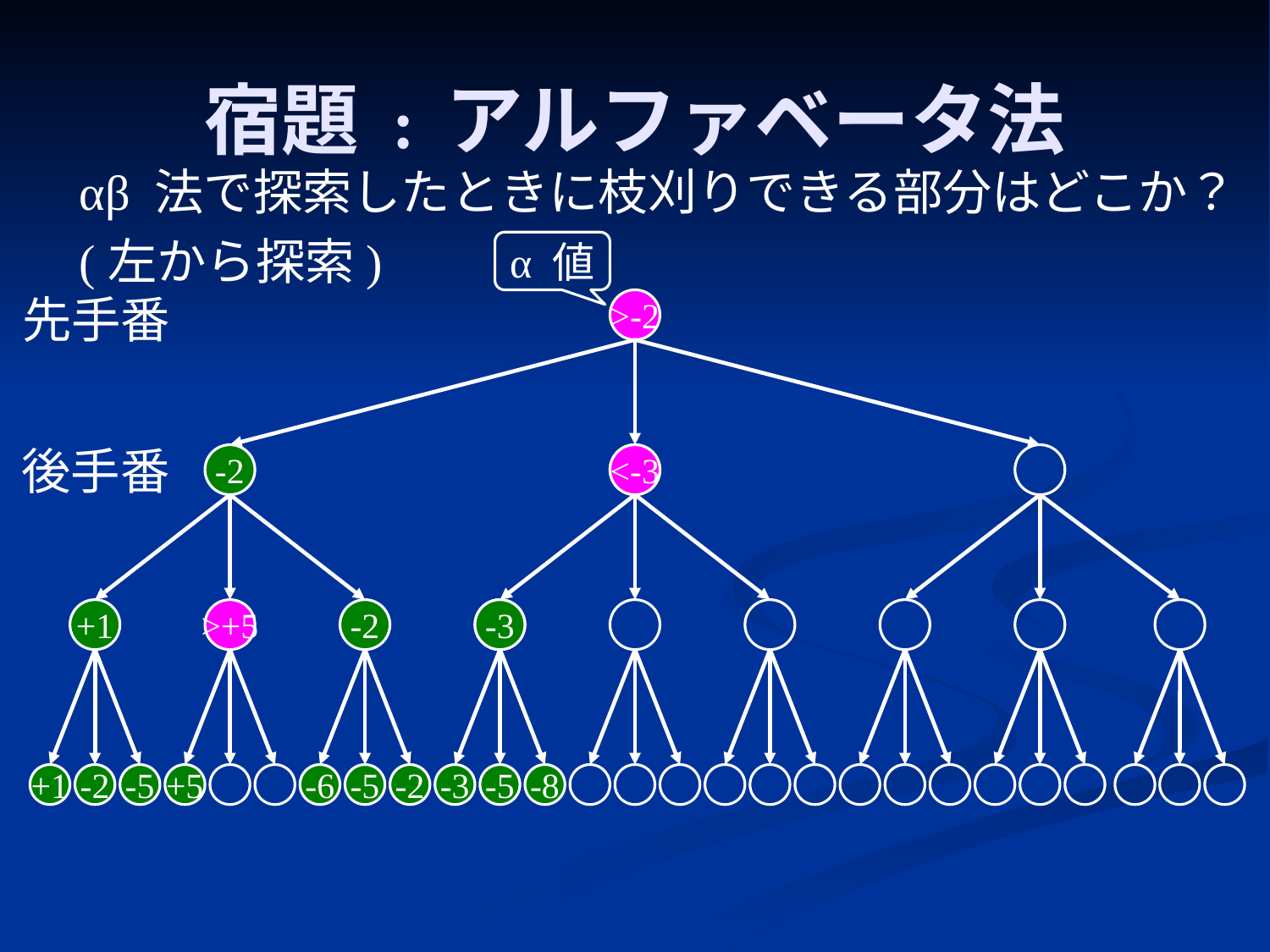

# 宿題 : アルファベータ法
αβ 法で探索したときに枝刈りできる部分はどこか？
(左から探索)
α 値
先手番
>-2
後手番
-2

<-3

+1
>+5
-2

-3

+1
-2
-5
+5

-6
-5
-2
-3
-5
-8